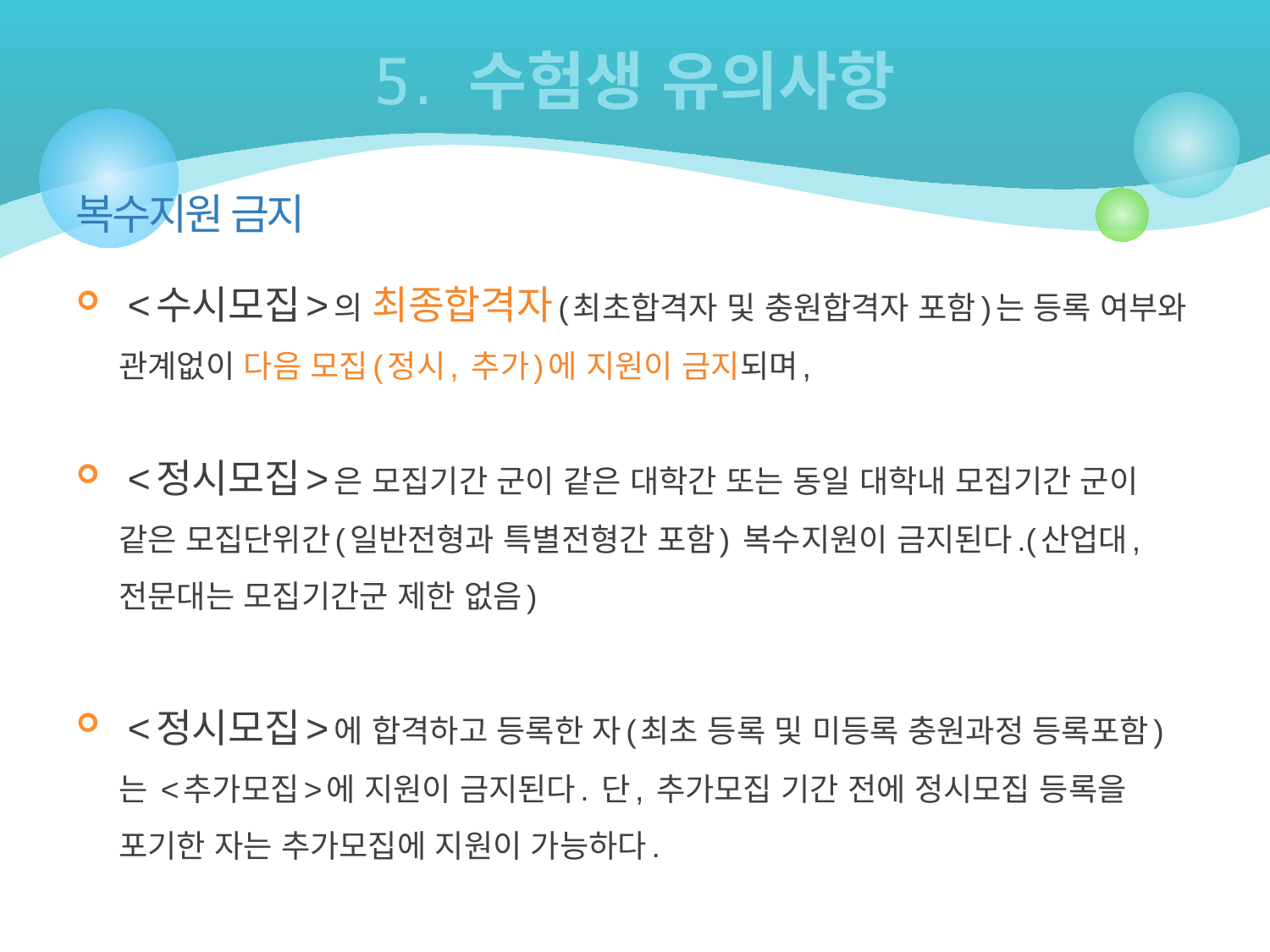

# 5. 수험생 유의사항
복수지원 금지
 <수시모집>의 최종합격자(최초합격자 및 충원합격자 포함)는 등록 여부와 관계없이 다음 모집(정시, 추가)에 지원이 금지되며,
 <정시모집>은 모집기간 군이 같은 대학간 또는 동일 대학내 모집기간 군이 같은 모집단위간(일반전형과 특별전형간 포함) 복수지원이 금지된다.(산업대, 전문대는 모집기간군 제한 없음)
 <정시모집>에 합격하고 등록한 자(최초 등록 및 미등록 충원과정 등록포함)는 <추가모집>에 지원이 금지된다. 단, 추가모집 기간 전에 정시모집 등록을 포기한 자는 추가모집에 지원이 가능하다.